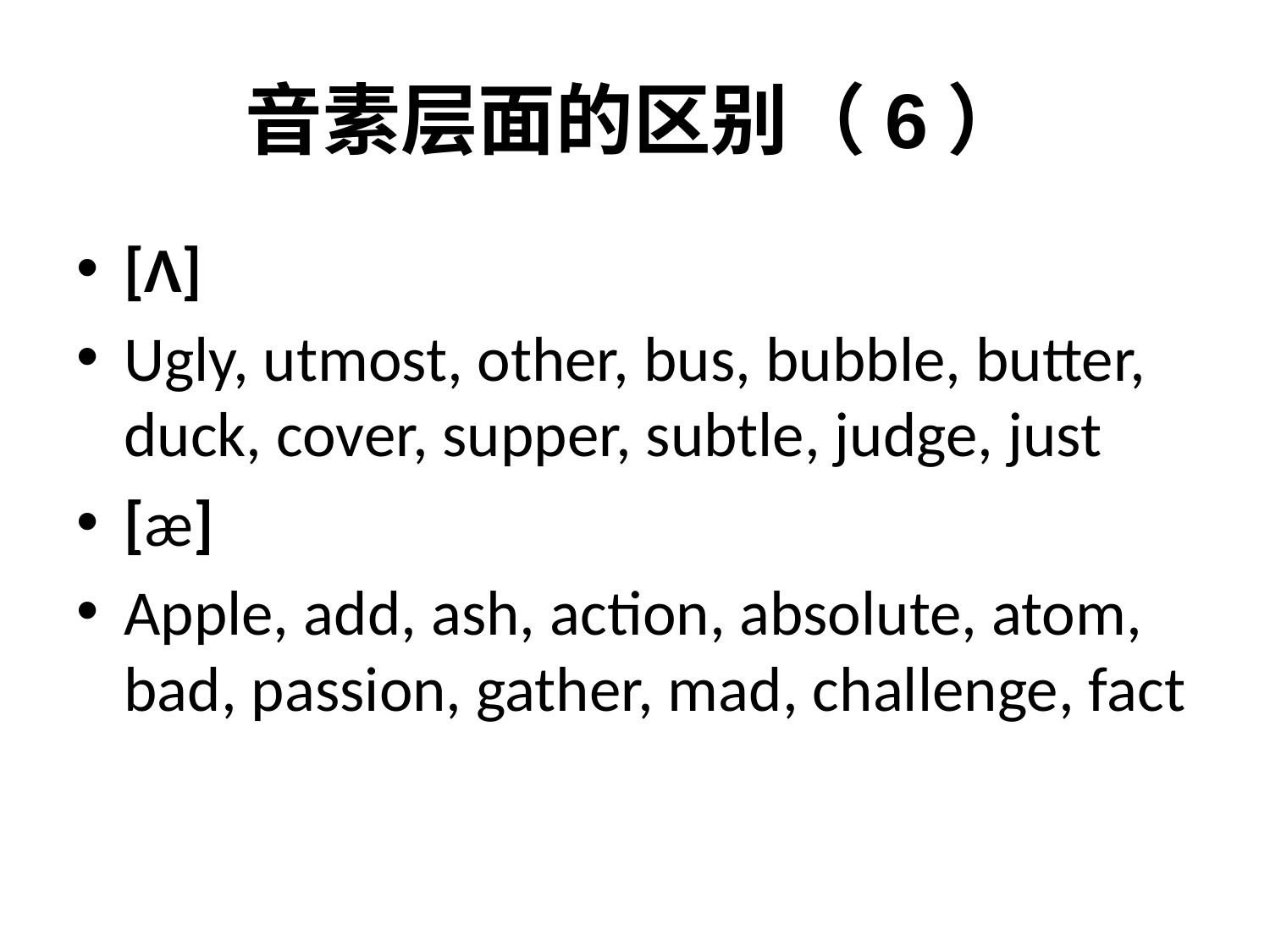

# 音素层面的区别（6）
[Λ]
Ugly, utmost, other, bus, bubble, butter, duck, cover, supper, subtle, judge, just
[æ]
Apple, add, ash, action, absolute, atom, bad, passion, gather, mad, challenge, fact